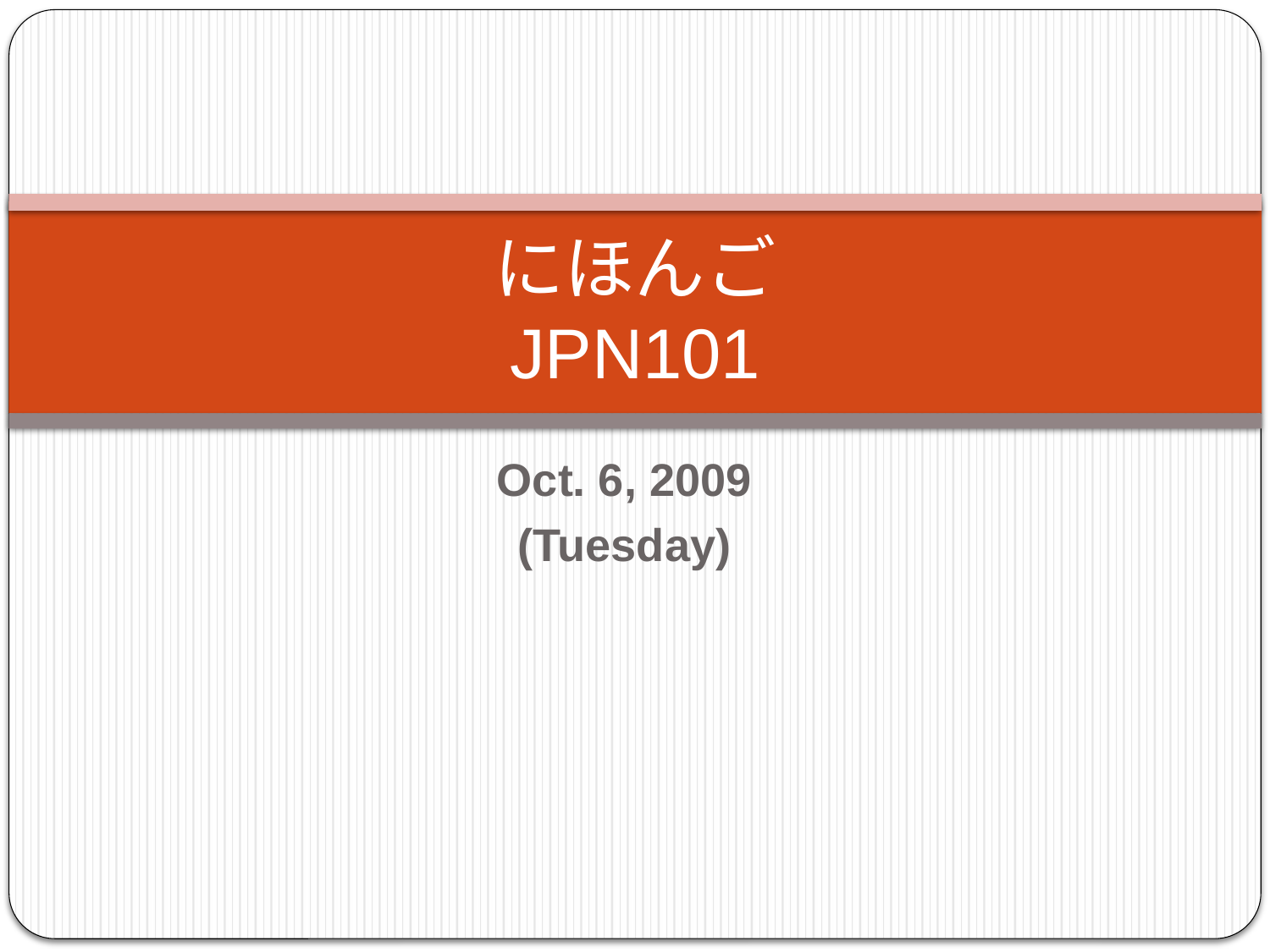

# にほんご JPN101
Oct. 6, 2009
(Tuesday)